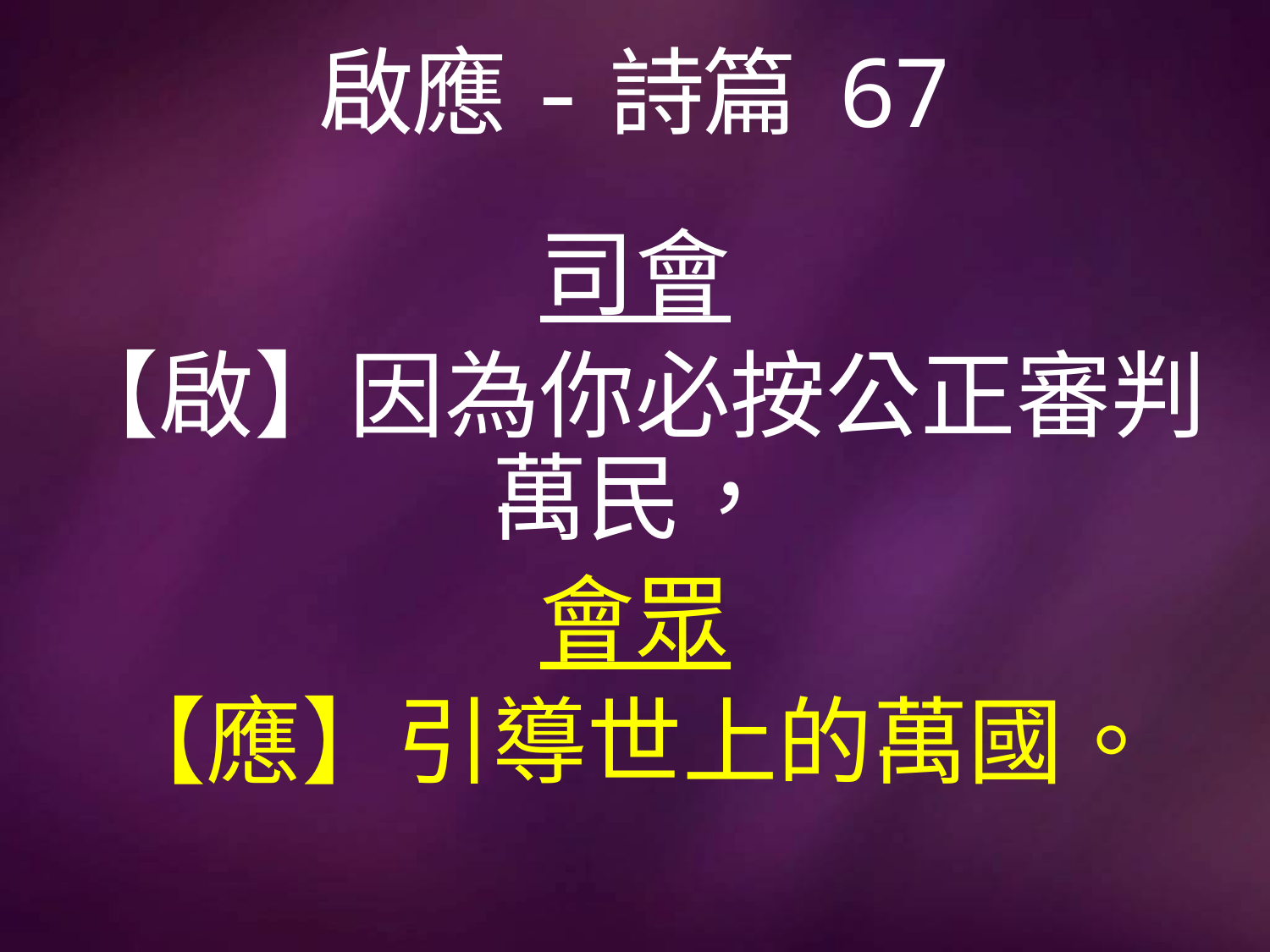

# 啟應-詩篇 67
司會
【啟】因為你必按公正審判萬民，
會眾
【應】引導世上的萬國。